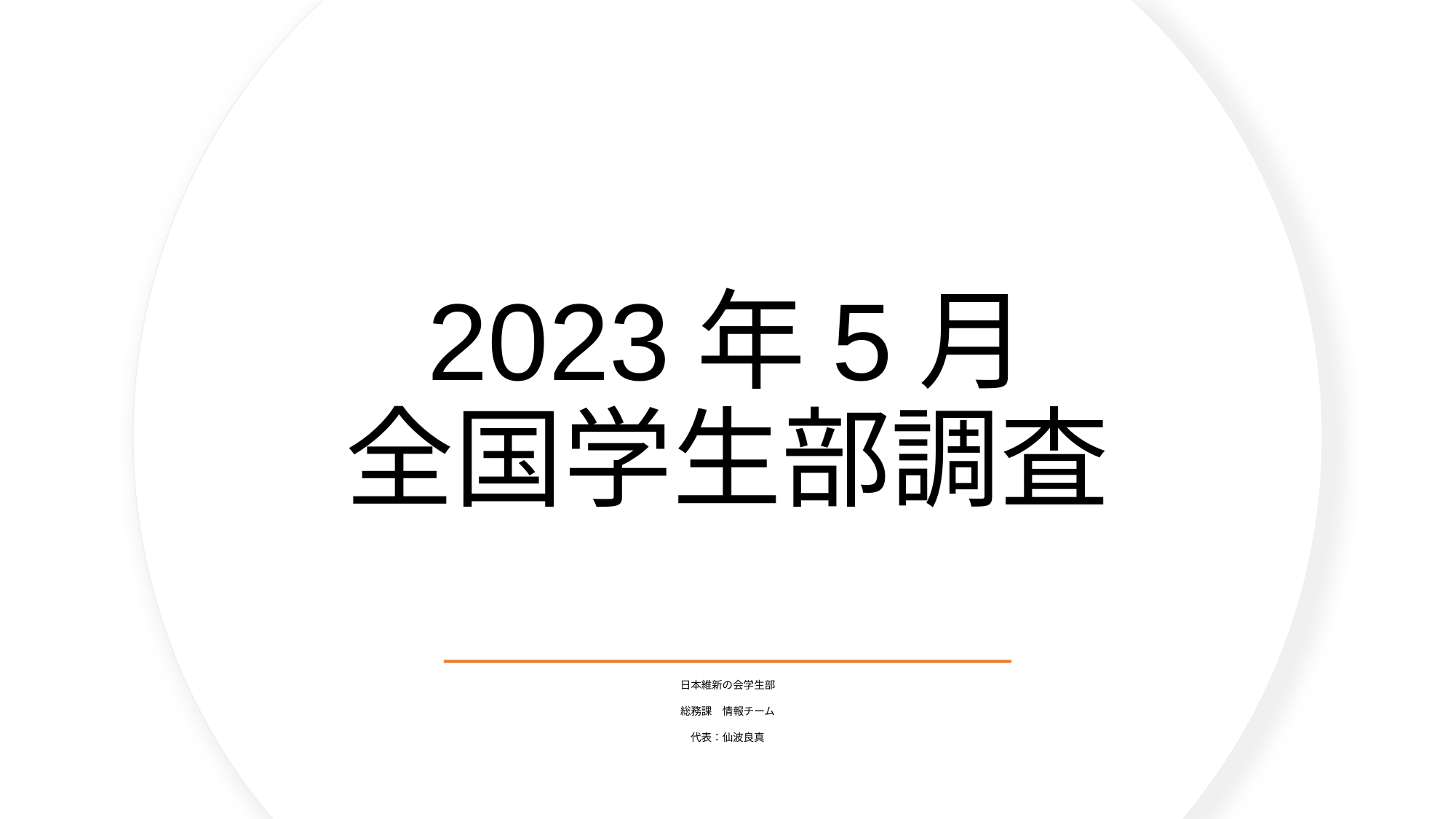

# 2023年5月 全国学生部調査

日本維新の会学生部
総務課　情報チーム
代表：仙波良真